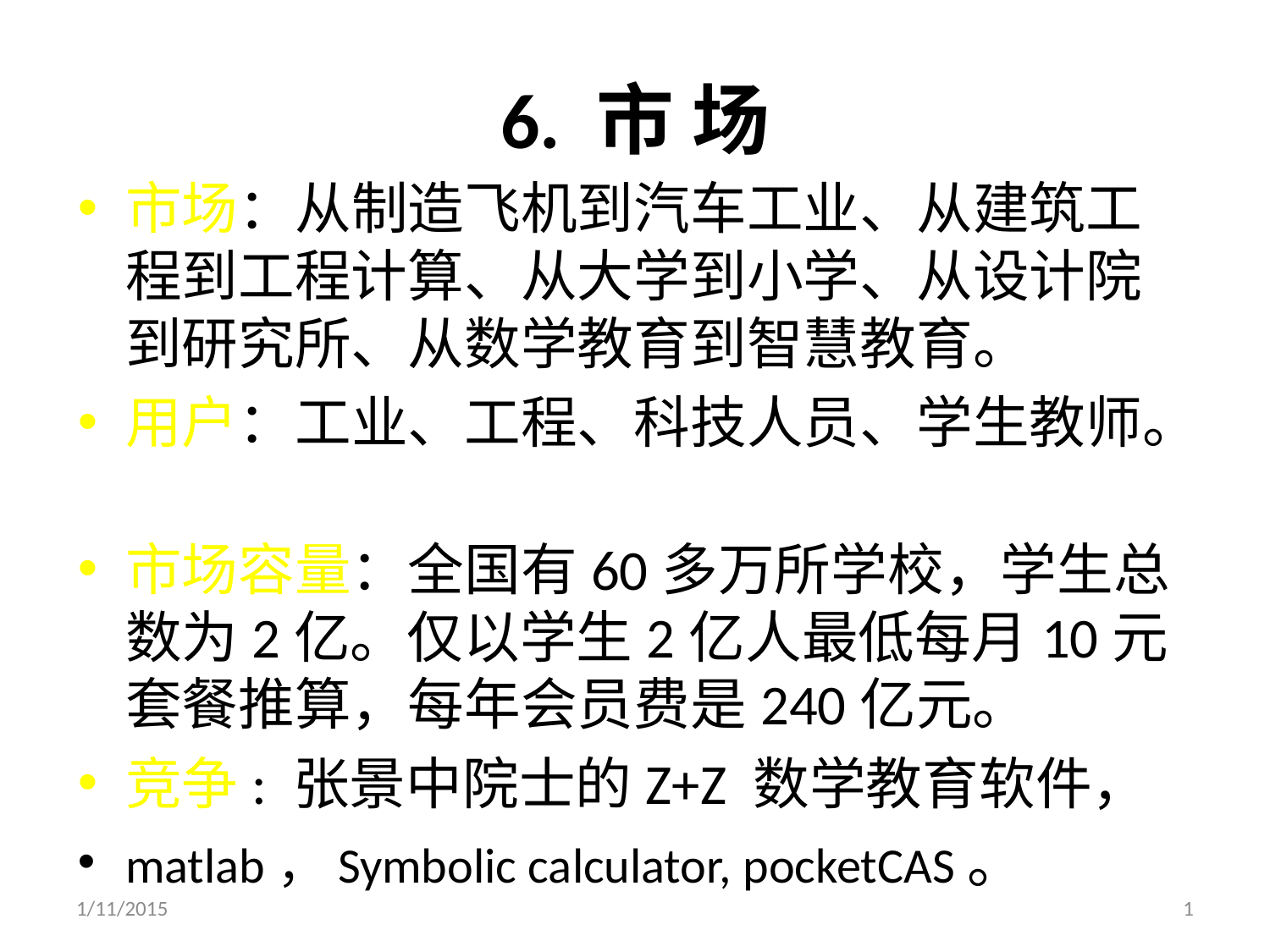

# 6. 市 场
市场：从制造飞机到汽车工业、从建筑工程到工程计算、从大学到小学、从设计院到研究所、从数学教育到智慧教育。
用户：工业、工程、科技人员、学生教师。
市场容量：全国有60多万所学校，学生总数为2亿。仅以学生2亿人最低每月10元套餐推算，每年会员费是240亿元。
竞争: 张景中院士的Z+Z 数学教育软件，
matlab，Symbolic calculator, pocketCAS。

1/11/2015
1